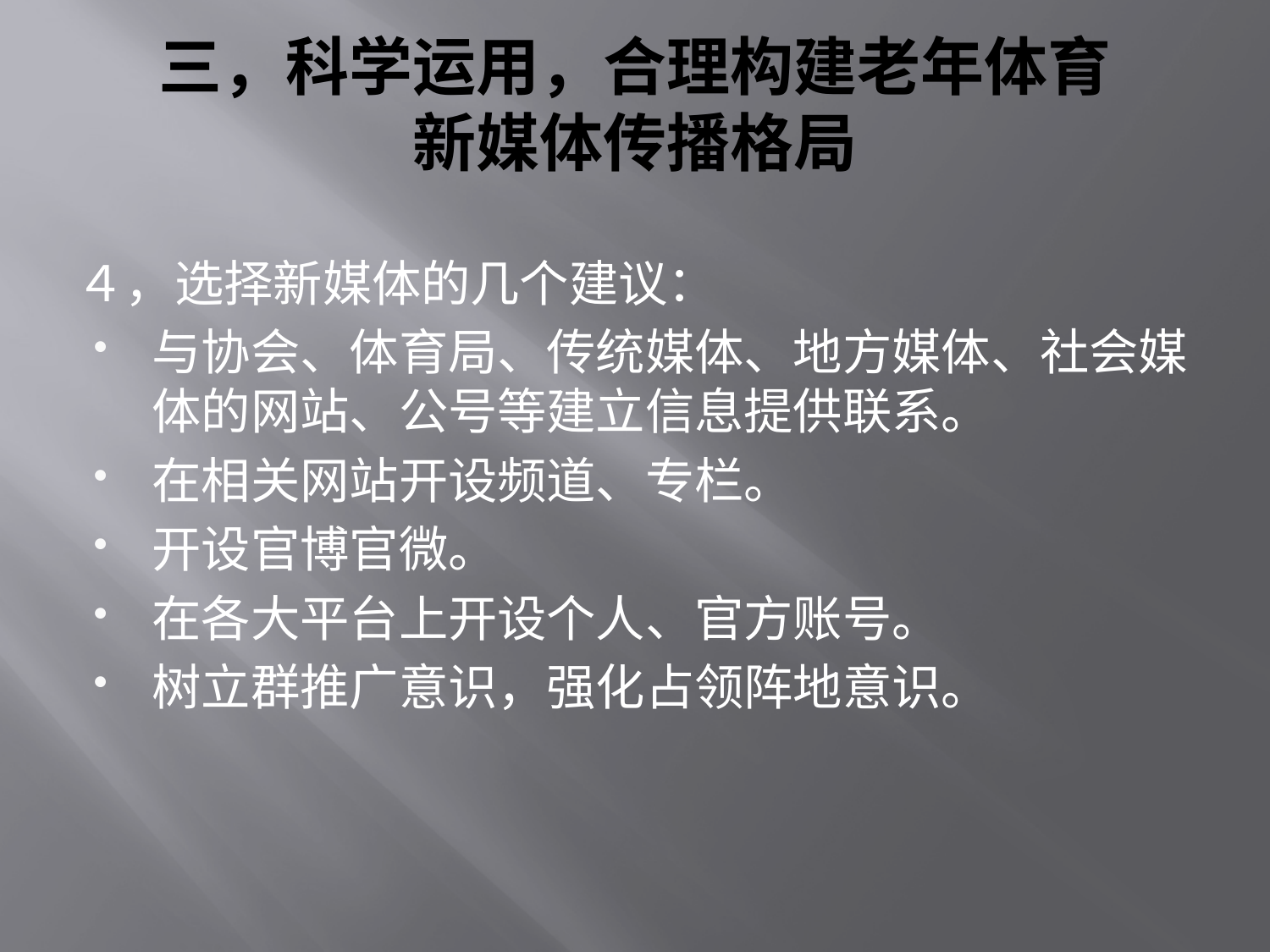

# 三，科学运用，合理构建老年体育 新媒体传播格局
４，选择新媒体的几个建议：
与协会、体育局、传统媒体、地方媒体、社会媒体的网站、公号等建立信息提供联系。
在相关网站开设频道、专栏。
开设官博官微。
在各大平台上开设个人、官方账号。
树立群推广意识，强化占领阵地意识。